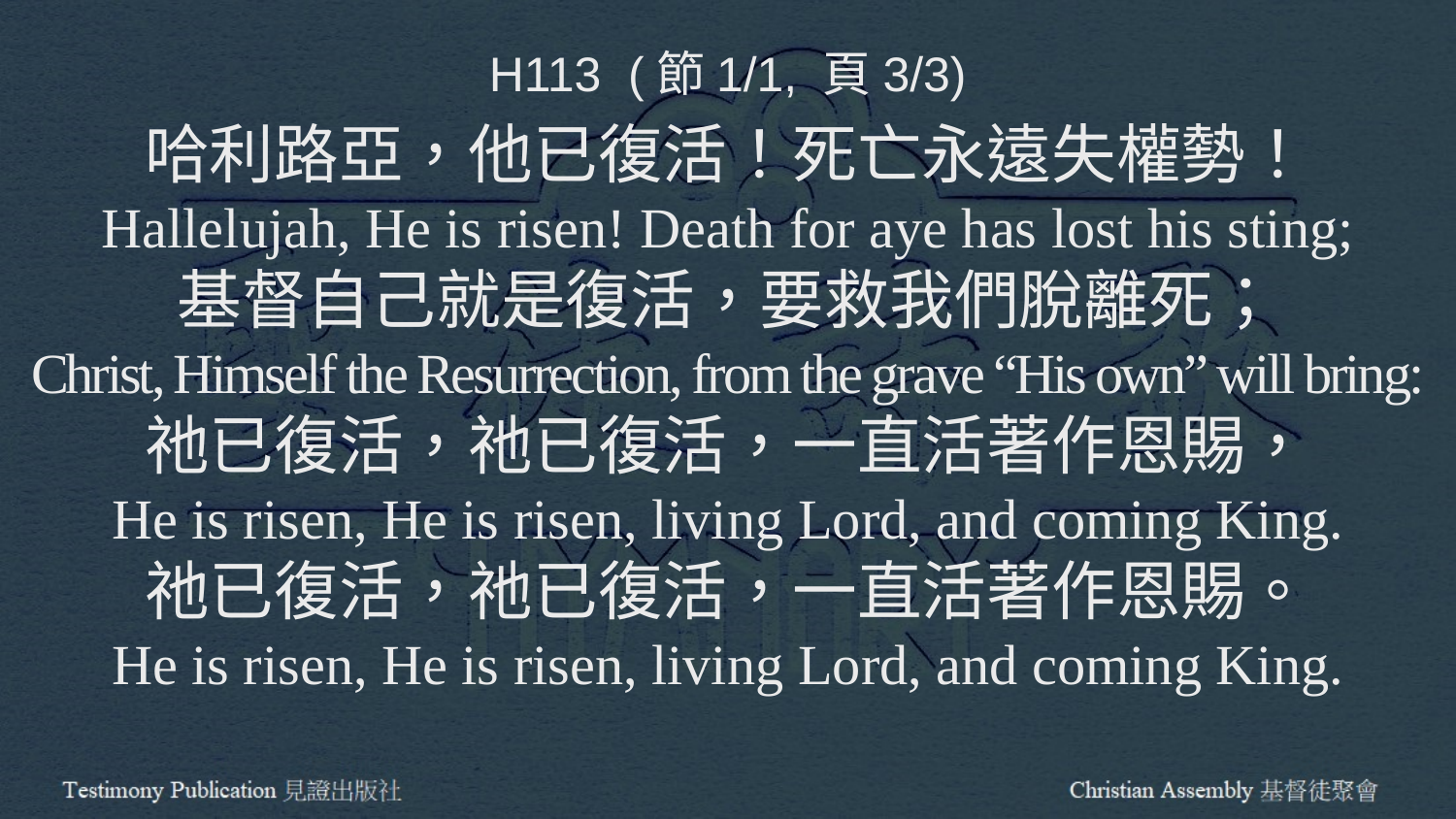

H113  (節1/1, 頁3/3)
哈利路亞，他已復活！死亡永遠失權勢！
Hallelujah, He is risen! Death for aye has lost his sting;
基督自己就是復活，要救我們脫離死；
Christ, Himself the Resurrection, from the grave “His own” will bring:
祂已復活，祂已復活，一直活著作恩賜，
He is risen, He is risen, living Lord, and coming King.
祂已復活，祂已復活，一直活著作恩賜。
He is risen, He is risen, living Lord, and coming King.